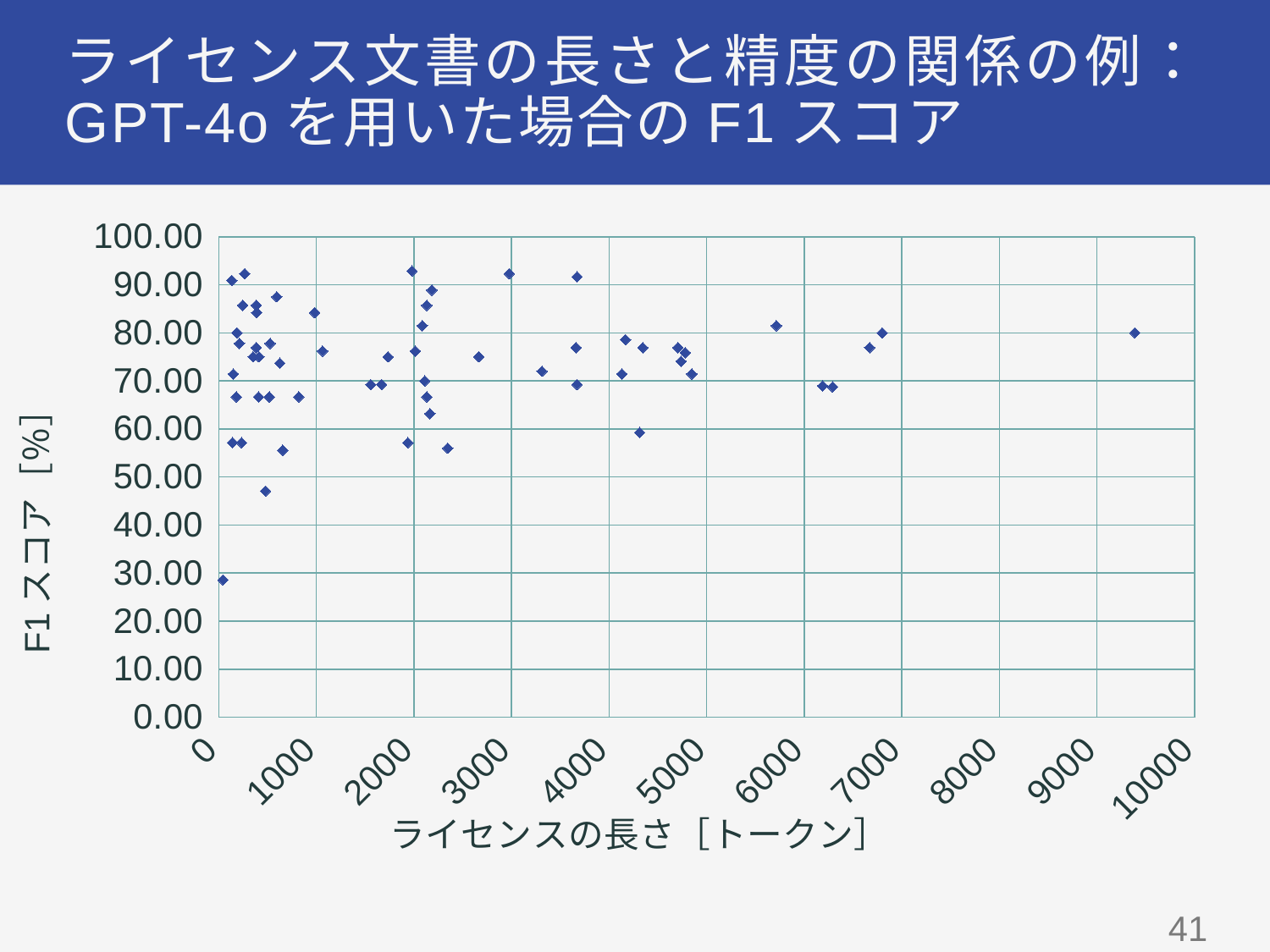

# ライセンス文書の長さと精度の関係の例： GPT-4oを用いた場合のF1スコア

### Chart

| Category | F1スコア |
|---|---|
41